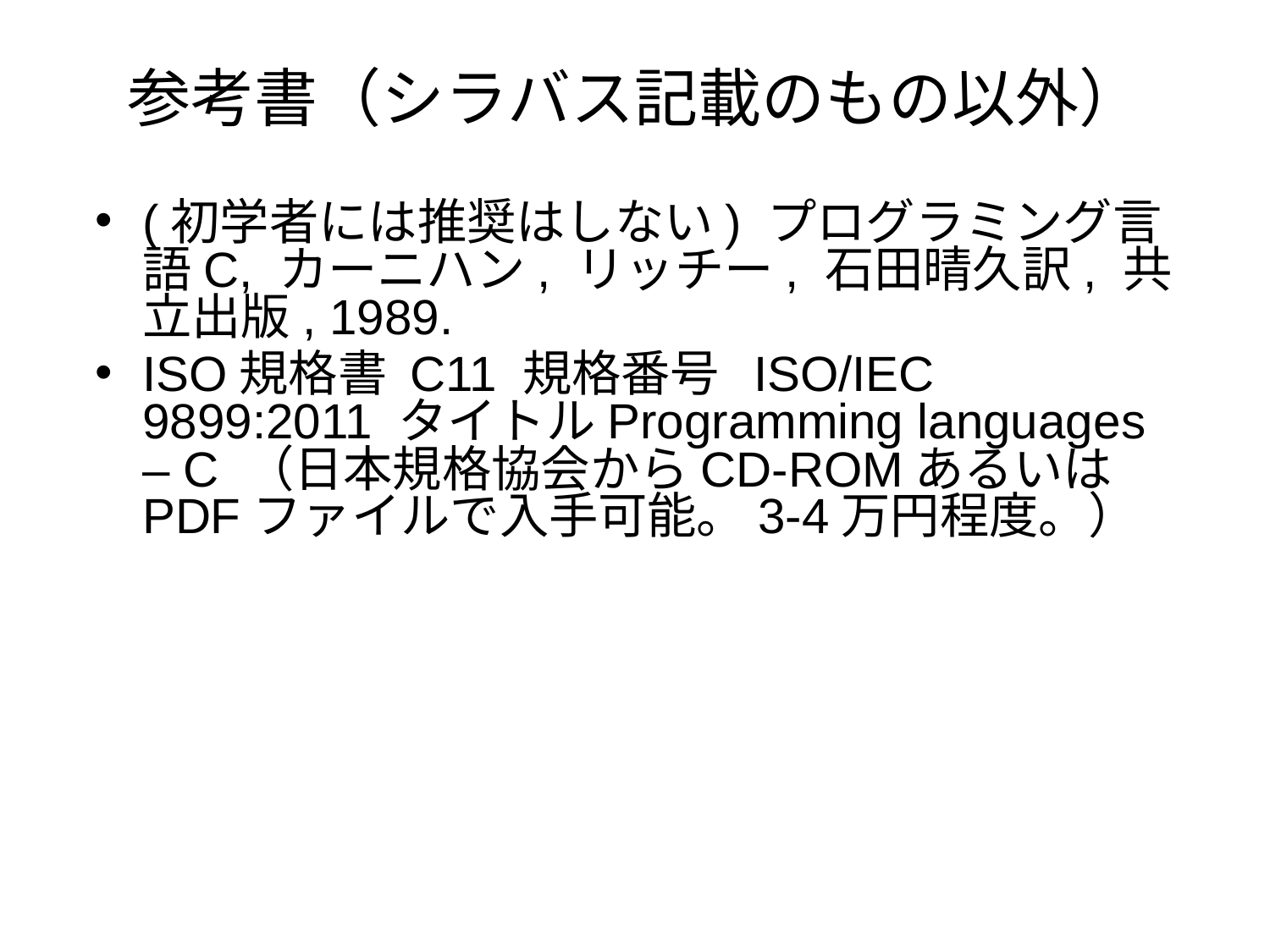

# 参考書（シラバス記載のもの以外）
(初学者には推奨はしない) プログラミング言語C, カーニハン, リッチー, 石田晴久訳, 共立出版, 1989.
ISO規格書 C11 規格番号  ISO/IEC 9899:2011 タイトルProgramming languages – C （日本規格協会からCD-ROMあるいはPDFファイルで入手可能。3-4万円程度。）